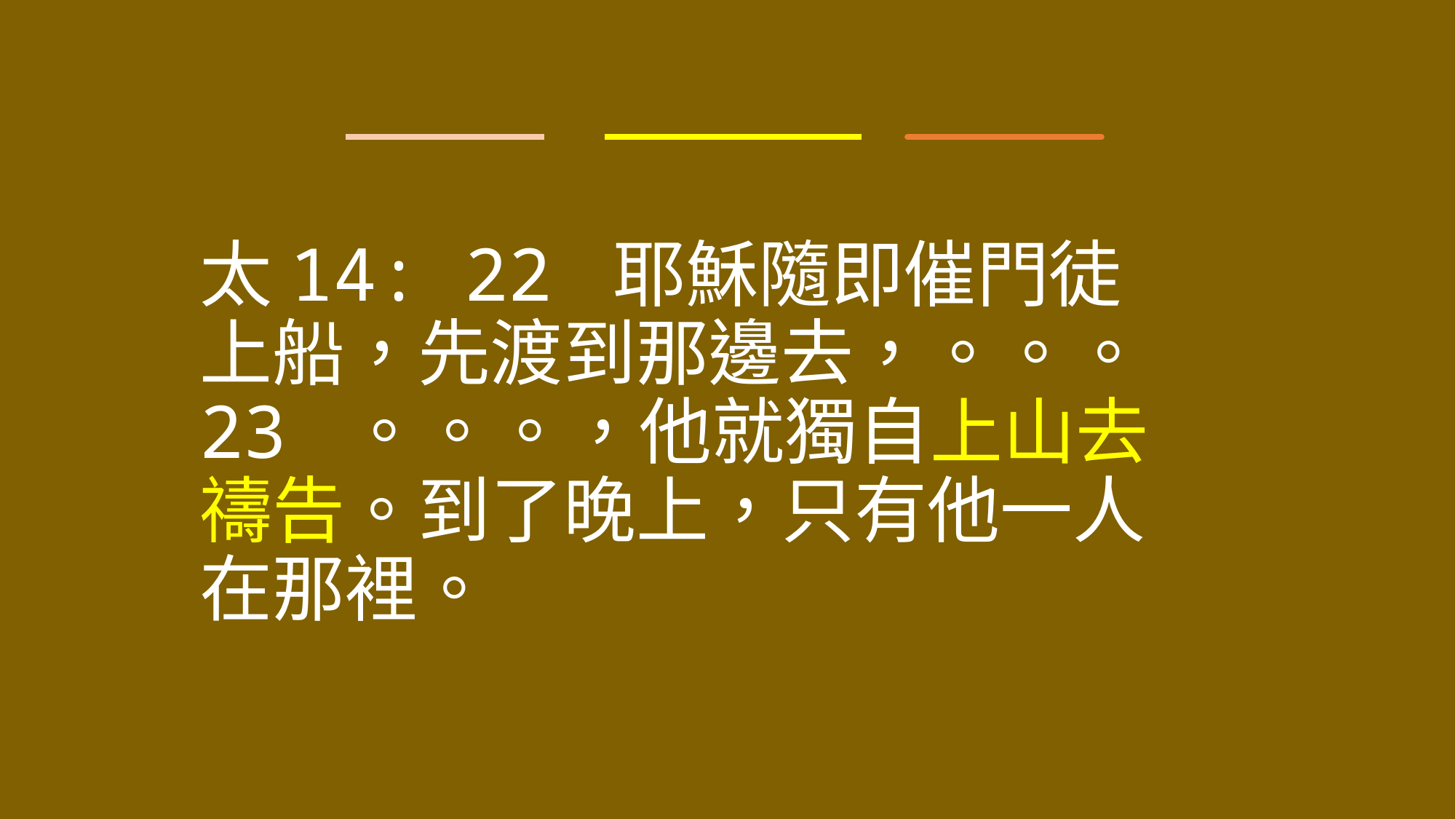

太14: 22 耶穌隨即催門徒上船，先渡到那邊去，。。。23 。。。，他就獨自上山去禱告。到了晚上，只有他一人在那裡。